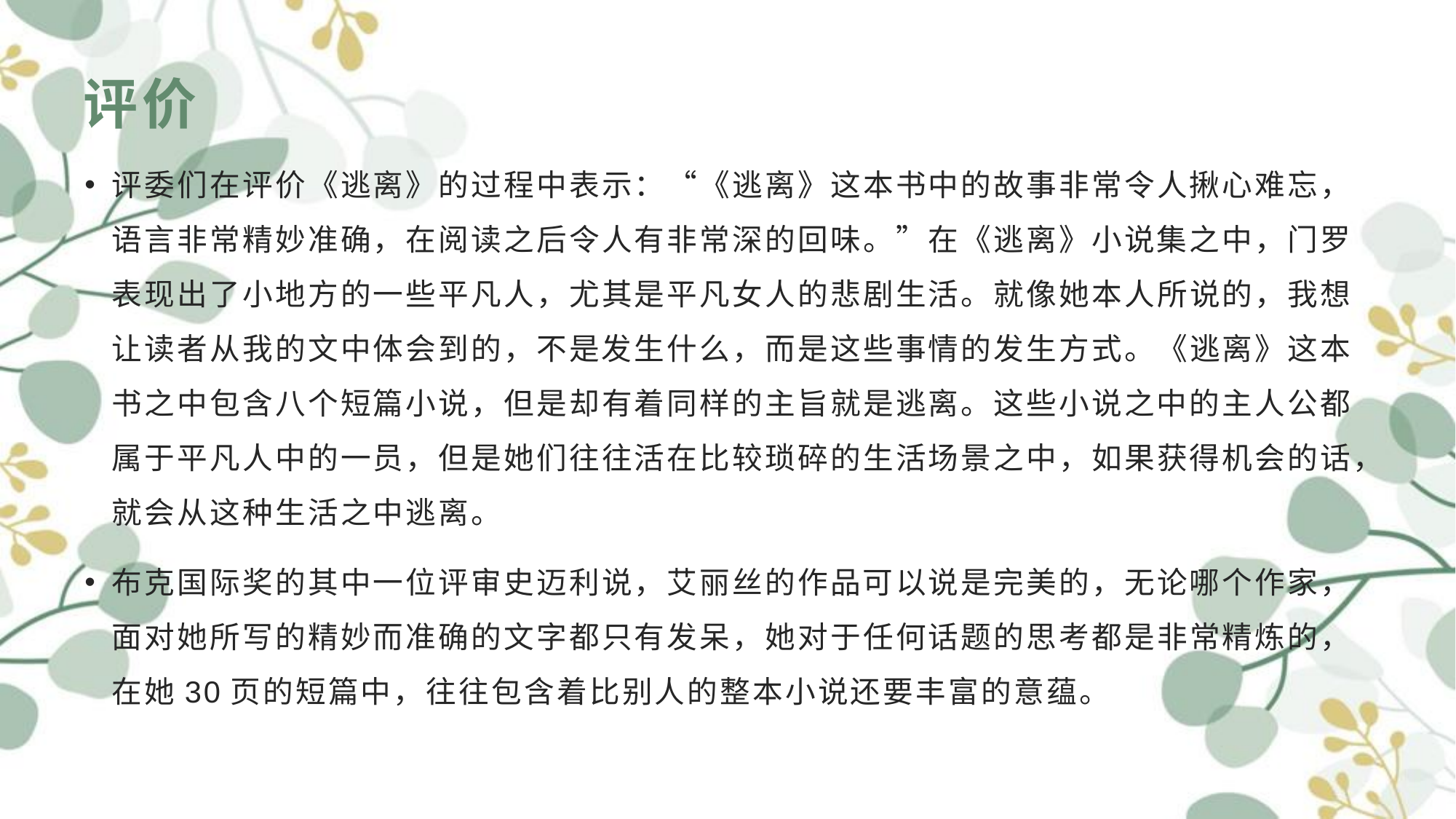

评价
评委们在评价《逃离》的过程中表示：“《逃离》这本书中的故事非常令人揪心难忘，语言非常精妙准确，在阅读之后令人有非常深的回味。”在《逃离》小说集之中，门罗表现出了小地方的一些平凡人，尤其是平凡女人的悲剧生活。就像她本人所说的，我想让读者从我的文中体会到的，不是发生什么，而是这些事情的发生方式。《逃离》这本书之中包含八个短篇小说，但是却有着同样的主旨就是逃离。这些小说之中的主人公都属于平凡人中的一员，但是她们往往活在比较琐碎的生活场景之中，如果获得机会的话，就会从这种生活之中逃离。
布克国际奖的其中一位评审史迈利说，艾丽丝的作品可以说是完美的，无论哪个作家，面对她所写的精妙而准确的文字都只有发呆，她对于任何话题的思考都是非常精炼的，在她30页的短篇中，往往包含着比别人的整本小说还要丰富的意蕴。